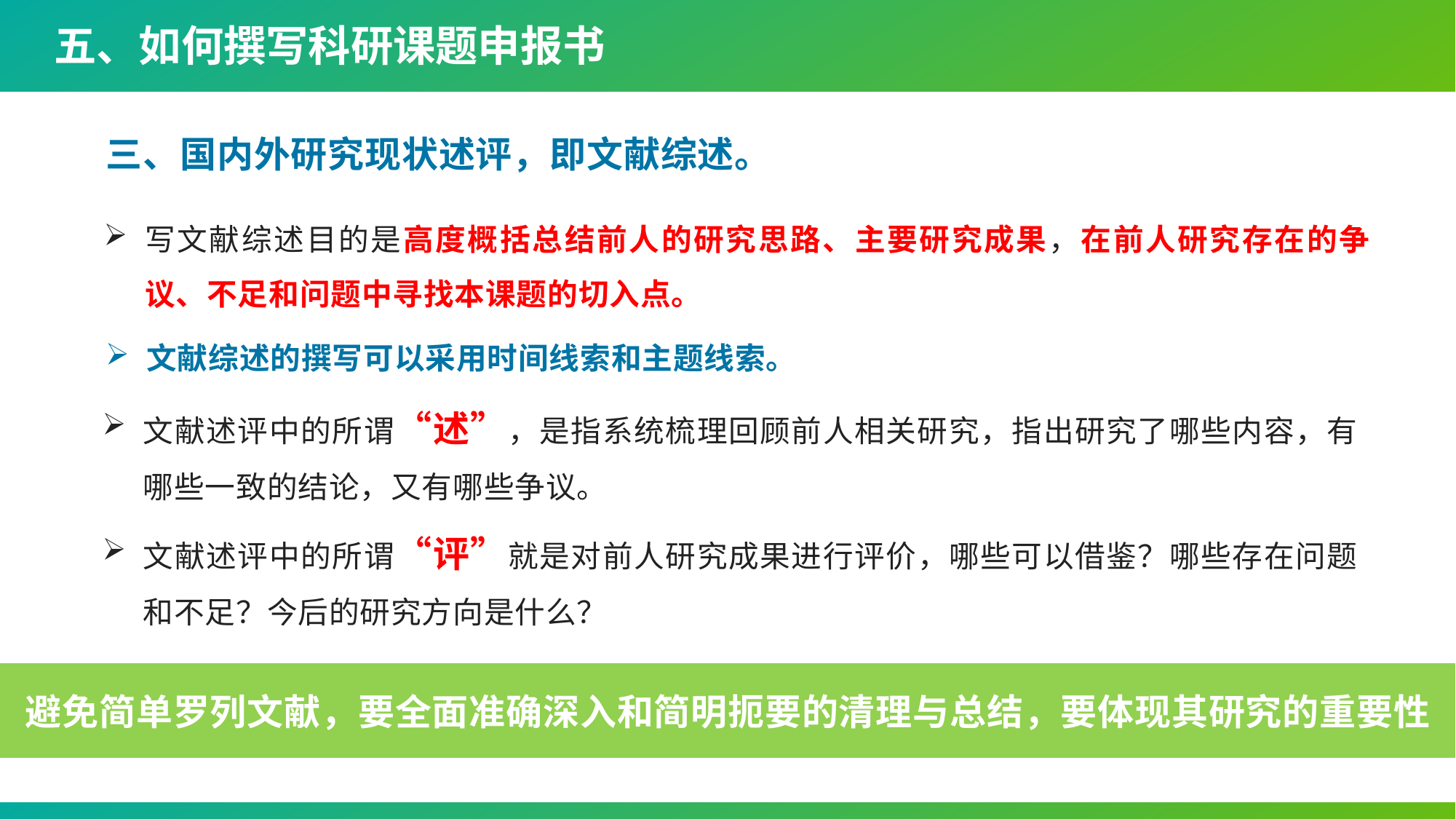

五、如何撰写科研课题申报书
三、国内外研究现状述评，即文献综述。
写文献综述目的是高度概括总结前人的研究思路、主要研究成果，在前人研究存在的争议、不足和问题中寻找本课题的切入点。
文献综述的撰写可以采用时间线索和主题线索。
文献述评中的所谓“述”，是指系统梳理回顾前人相关研究，指出研究了哪些内容，有哪些一致的结论，又有哪些争议。
文献述评中的所谓“评”就是对前人研究成果进行评价，哪些可以借鉴？哪些存在问题和不足？今后的研究方向是什么？
避免简单罗列文献，要全面准确深入和简明扼要的清理与总结，要体现其研究的重要性